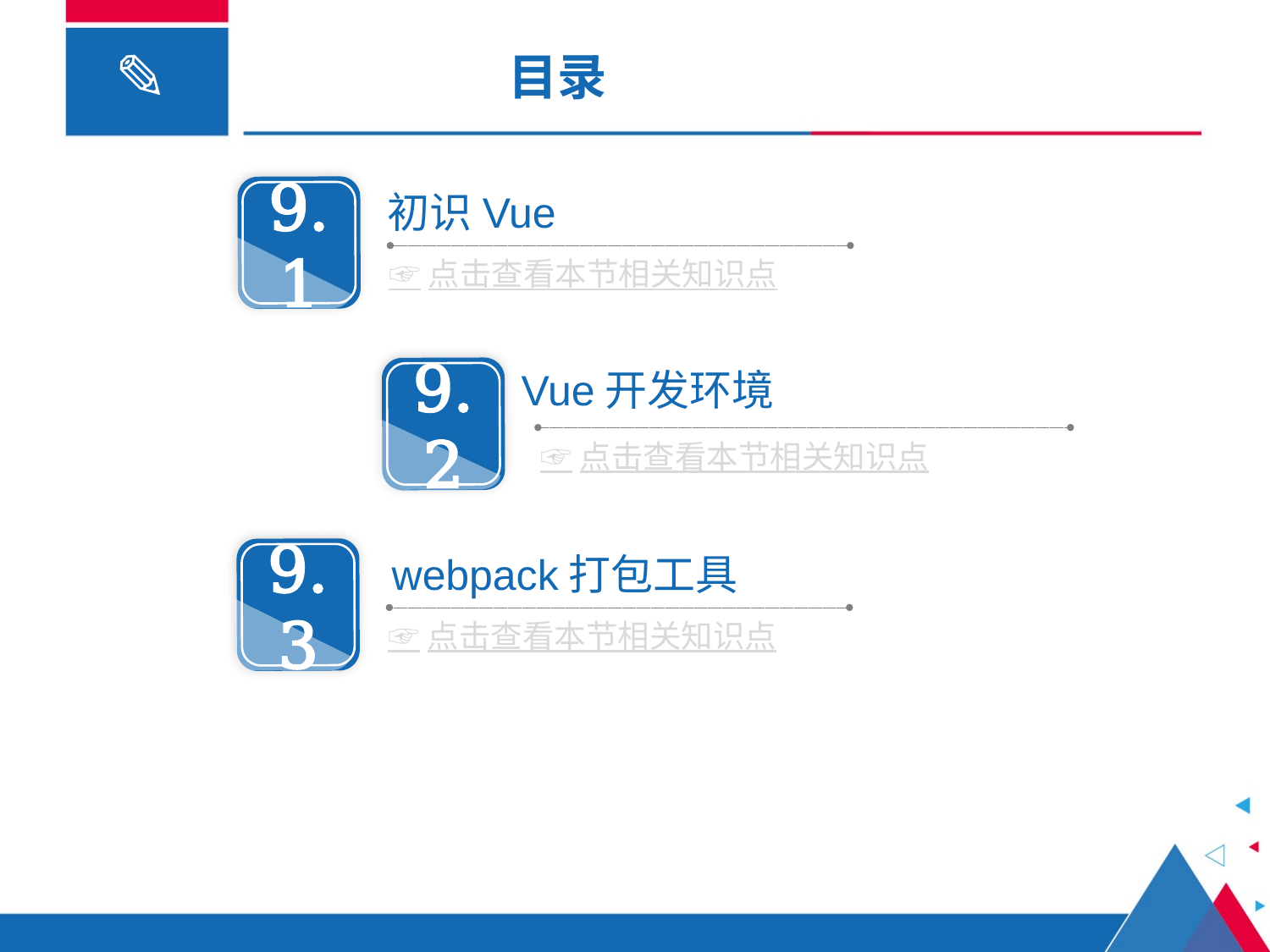

# 目录
9.1

初识Vue
☞点击查看本节相关知识点
9.2

Vue开发环境
☞点击查看本节相关知识点
9.3

webpack打包工具
☞点击查看本节相关知识点